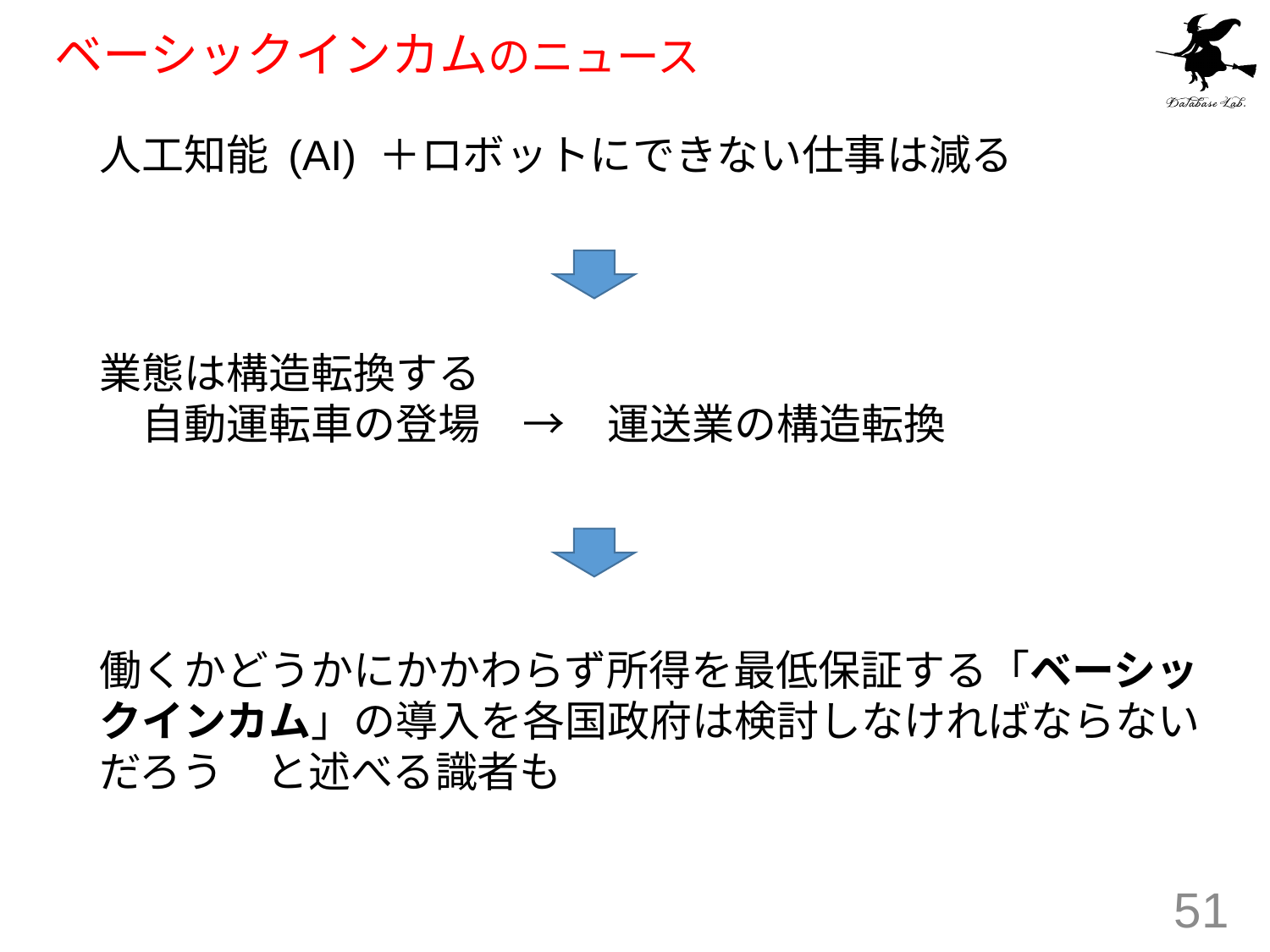

# ベーシックインカムのニュース
人工知能 (AI) ＋ロボットにできない仕事は減る

業態は構造転換する
　自動運転車の登場　→　運送業の構造転換

働くかどうかにかかわらず所得を最低保証する「ベーシックインカム」の導入を各国政府は検討しなければならないだろう　と述べる識者も
51